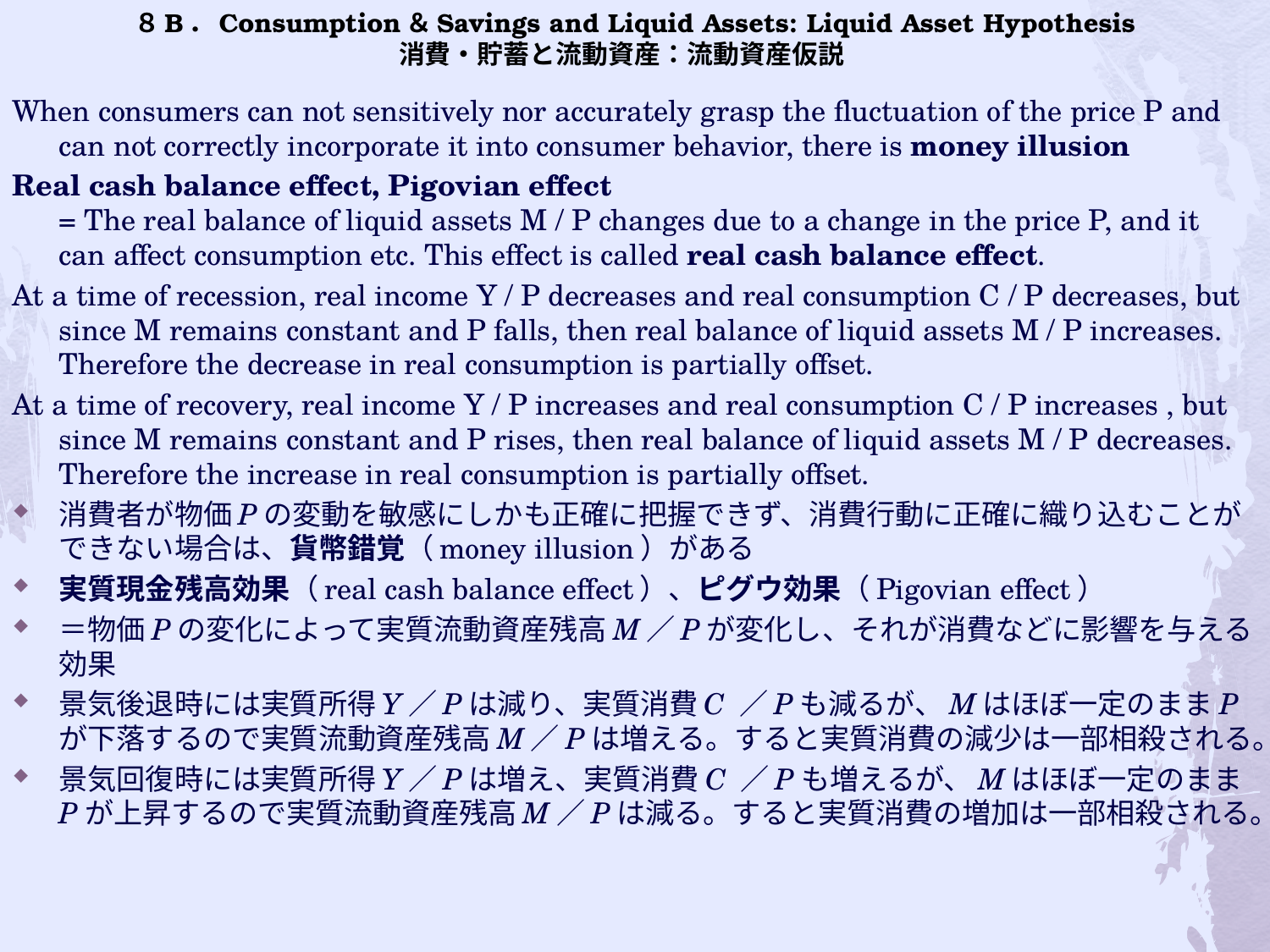

# ８B．Consumption＆Savings and Liquid Assets: Liquid Asset Hypothesis 消費・貯蓄と流動資産：流動資産仮説
When consumers can not sensitively nor accurately grasp the fluctuation of the price P and can not correctly incorporate it into consumer behavior, there is money illusion
Real cash balance effect, Pigovian effect
= The real balance of liquid assets M / P changes due to a change in the price P, and it  can affect consumption etc. This effect is called real cash balance effect.
At a time of recession, real income Y / P decreases and real consumption C / P decreases, but since M remains constant and P falls, then real balance of liquid assets M / P increases. Therefore the decrease in real consumption is partially offset.
At a time of recovery, real income Y / P increases and real consumption C / P increases , but since M remains constant and P rises, then real balance of liquid assets M / P decreases. Therefore the increase in real consumption is partially offset.
消費者が物価Pの変動を敏感にしかも正確に把握できず、消費行動に正確に織り込むことができない場合は、貨幣錯覚（money illusion）がある
実質現金残高効果（real cash balance effect）、ピグウ効果（Pigovian effect）
＝物価Pの変化によって実質流動資産残高M／Pが変化し、それが消費などに影響を与える効果
景気後退時には実質所得Y／Pは減り、実質消費C ／Pも減るが、Mはほぼ一定のままPが下落するので実質流動資産残高M／Pは増える。すると実質消費の減少は一部相殺される。
景気回復時には実質所得Y／Pは増え、実質消費C ／Pも増えるが、Mはほぼ一定のままPが上昇するので実質流動資産残高M／Pは減る。すると実質消費の増加は一部相殺される。